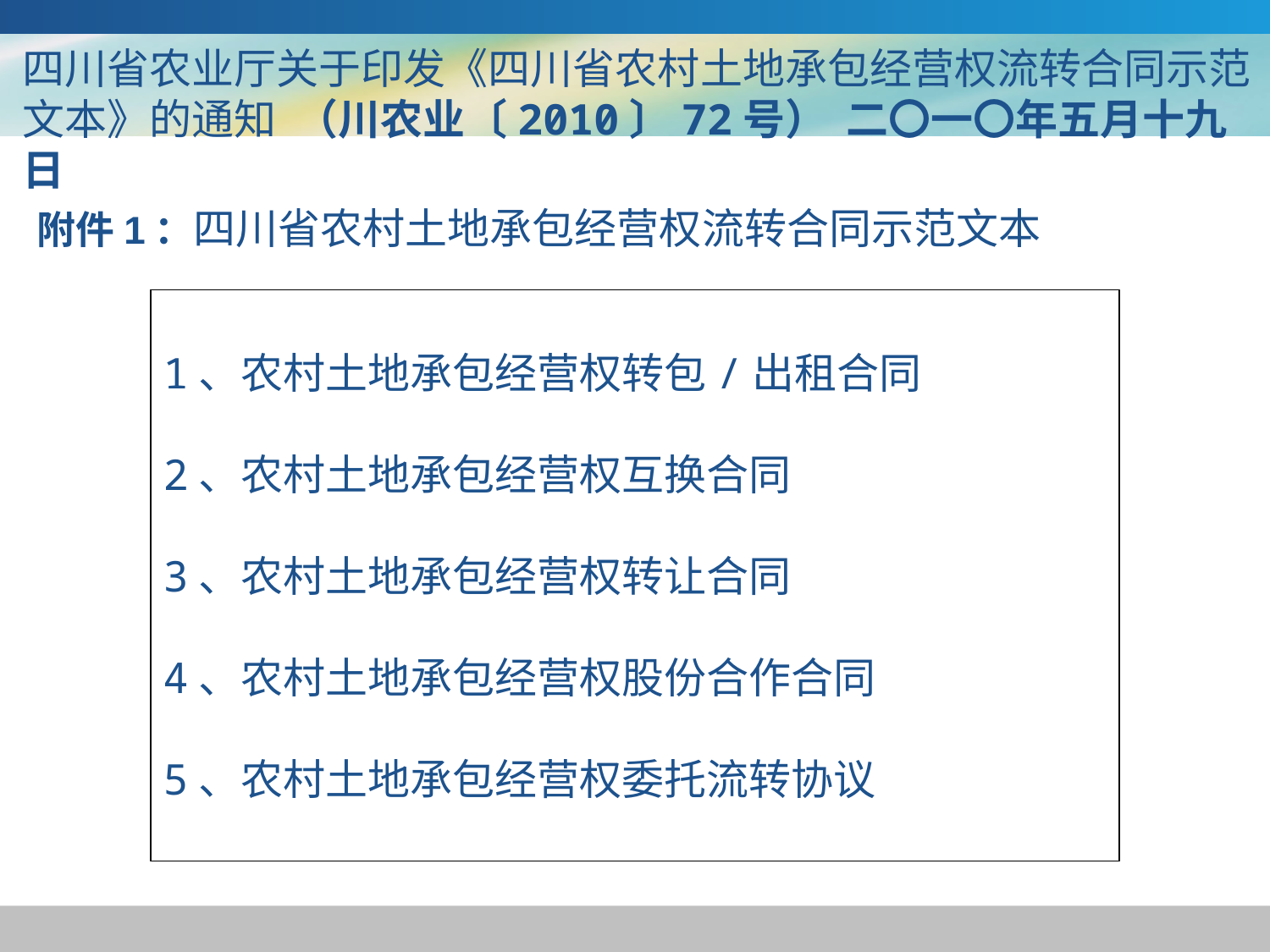

四川省农业厅关于印发《四川省农村土地承包经营权流转合同示范文本》的通知  （川农业〔2010〕72号）  二〇一〇年五月十九日
 附件1：四川省农村土地承包经营权流转合同示范文本

1、农村土地承包经营权转包/出租合同

2、农村土地承包经营权互换合同

3、农村土地承包经营权转让合同

4、农村土地承包经营权股份合作合同

5、农村土地承包经营权委托流转协议